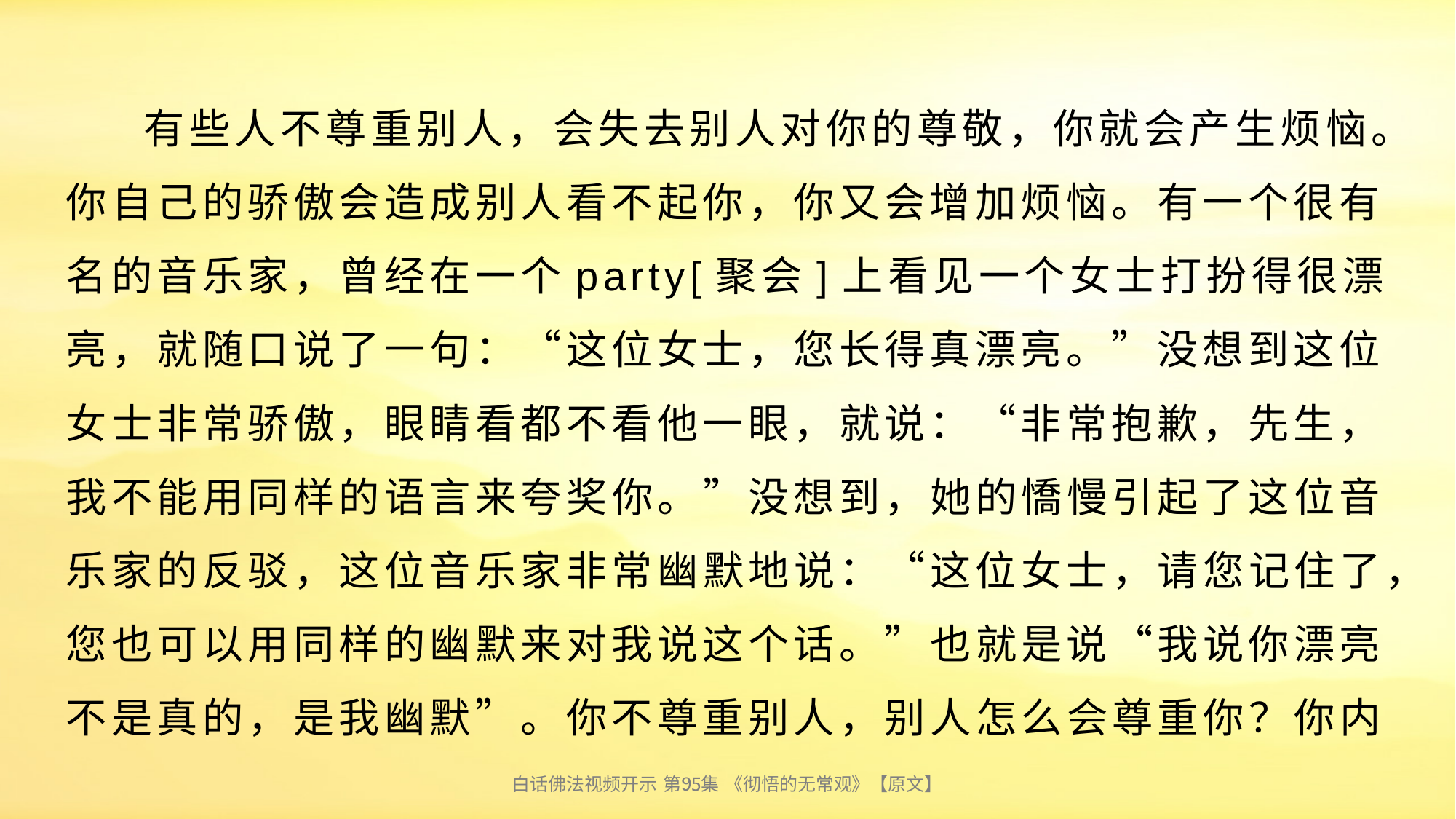

# 有些人不尊重别人，会失去别人对你的尊敬，你就会产生烦恼。你自己的骄傲会造成别人看不起你，你又会增加烦恼。有一个很有名的音乐家，曾经在一个party[聚会]上看见一个女士打扮得很漂亮，就随口说了一句：“这位女士，您长得真漂亮。”没想到这位女士非常骄傲，眼睛看都不看他一眼，就说：“非常抱歉，先生，我不能用同样的语言来夸奖你。”没想到，她的憍慢引起了这位音乐家的反驳，这位音乐家非常幽默地说：“这位女士，请您记住了，您也可以用同样的幽默来对我说这个话。”也就是说“我说你漂亮不是真的，是我幽默”。你不尊重别人，别人怎么会尊重你？你内
白话佛法视频开示 第95集 《彻悟的无常观》【原文】